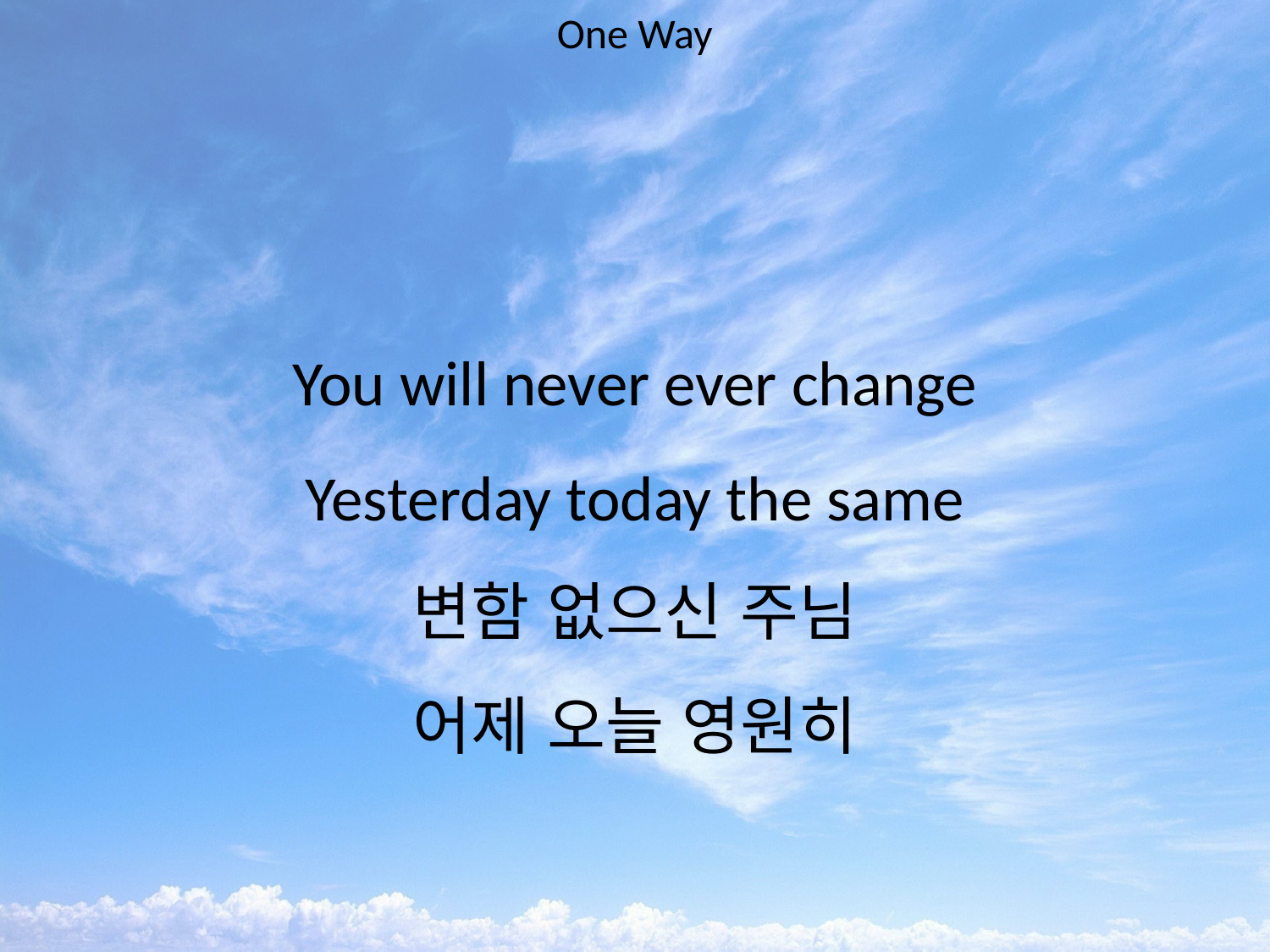

One Way
#
You will never ever change
Yesterday today the same
변함 없으신 주님
어제 오늘 영원히